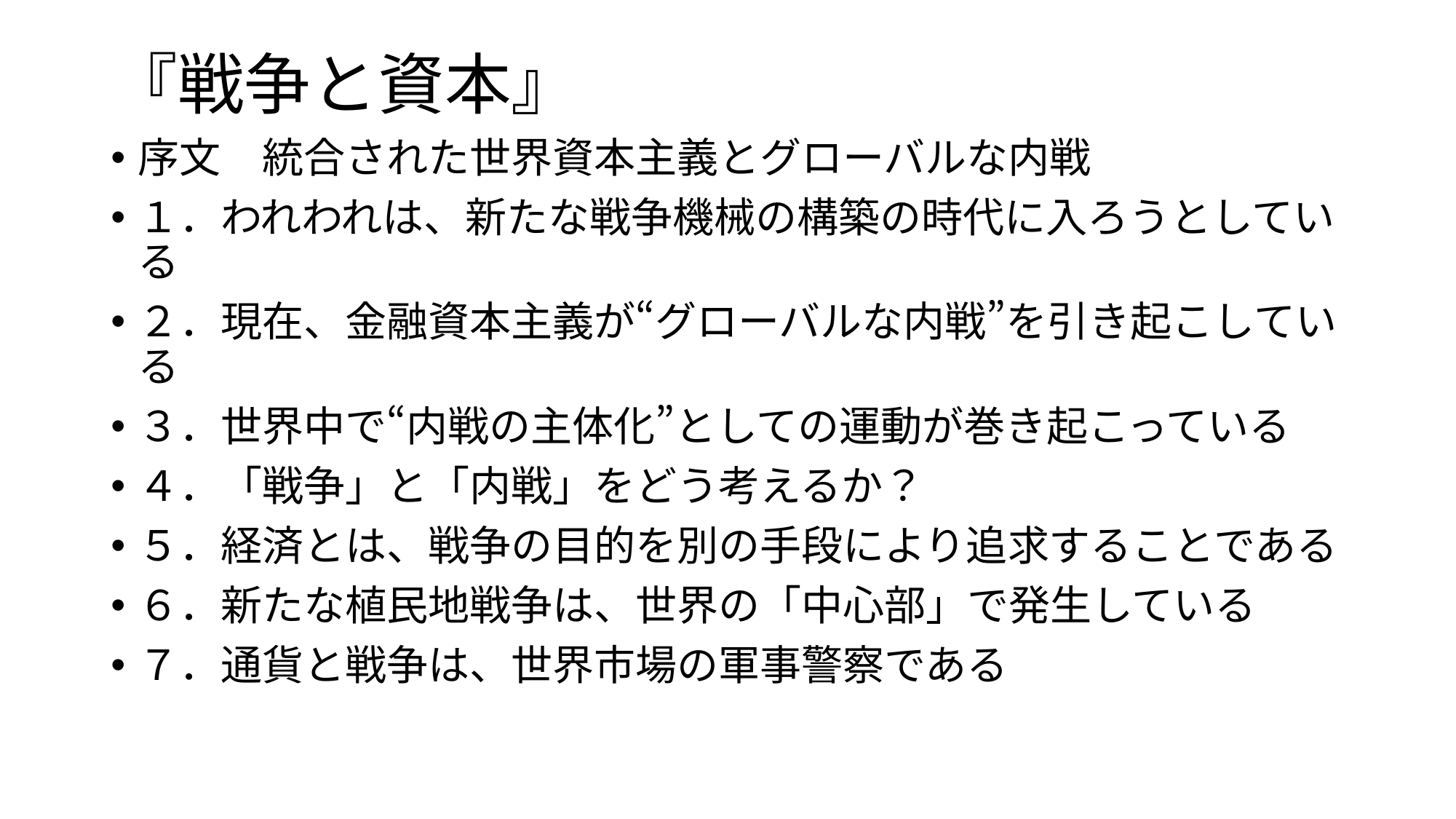

# 『戦争と資本』
序文　統合された世界資本主義とグローバルな内戦
１．われわれは、新たな戦争機械の構築の時代に入ろうとしている
２．現在、金融資本主義が“グローバルな内戦”を引き起こしている
３．世界中で“内戦の主体化”としての運動が巻き起こっている
４．「戦争」と「内戦」をどう考えるか？
５．経済とは、戦争の目的を別の手段により追求することである
６．新たな植民地戦争は、世界の「中心部」で発生している
７．通貨と戦争は、世界市場の軍事警察である